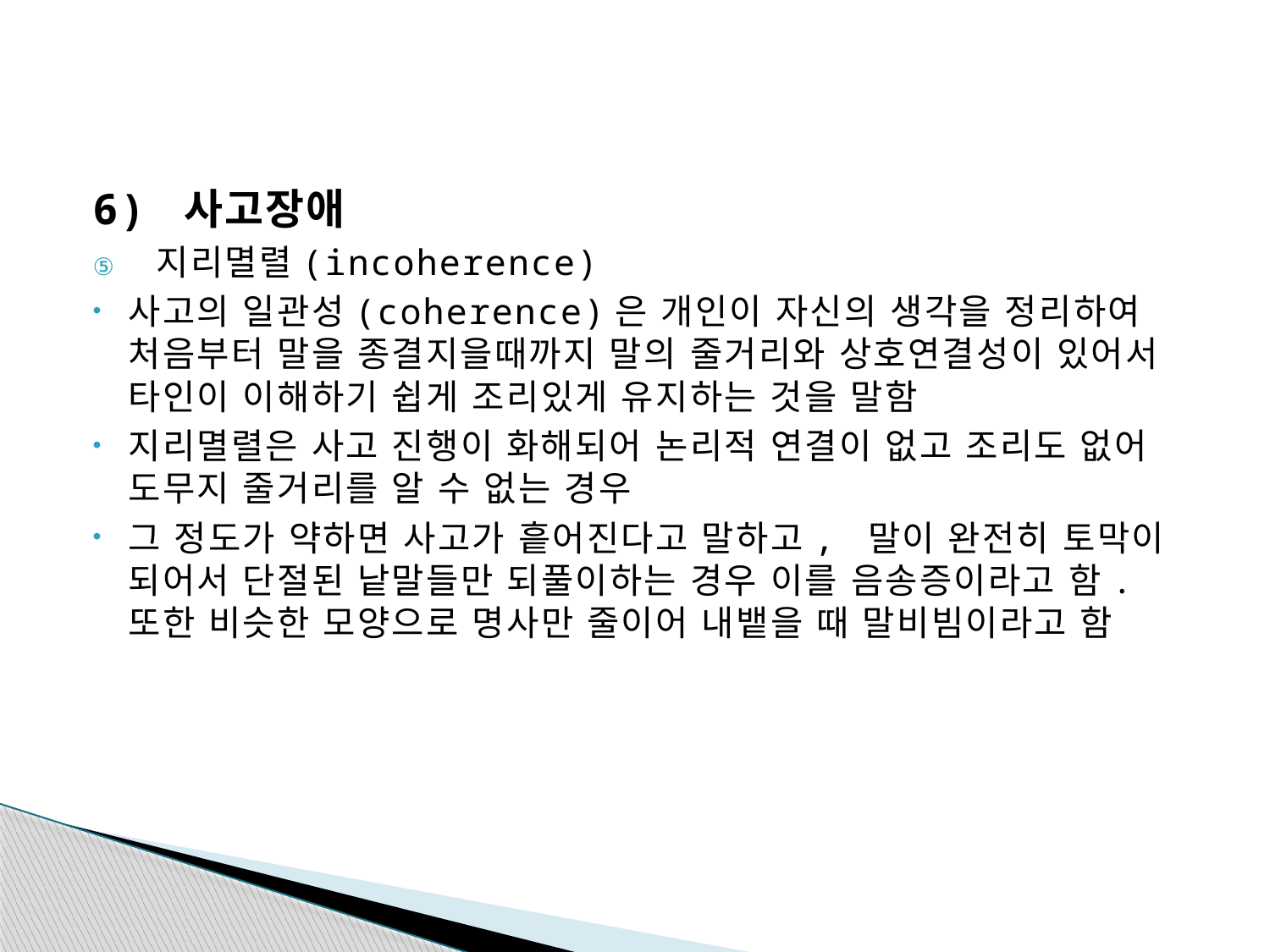

#
6) 사고장애
지리멸렬(incoherence)
사고의 일관성(coherence)은 개인이 자신의 생각을 정리하여 처음부터 말을 종결지을때까지 말의 줄거리와 상호연결성이 있어서 타인이 이해하기 쉽게 조리있게 유지하는 것을 말함
지리멸렬은 사고 진행이 화해되어 논리적 연결이 없고 조리도 없어 도무지 줄거리를 알 수 없는 경우
그 정도가 약하면 사고가 흩어진다고 말하고, 말이 완전히 토막이 되어서 단절된 낱말들만 되풀이하는 경우 이를 음송증이라고 함.또한 비슷한 모양으로 명사만 줄이어 내뱉을 때 말비빔이라고 함